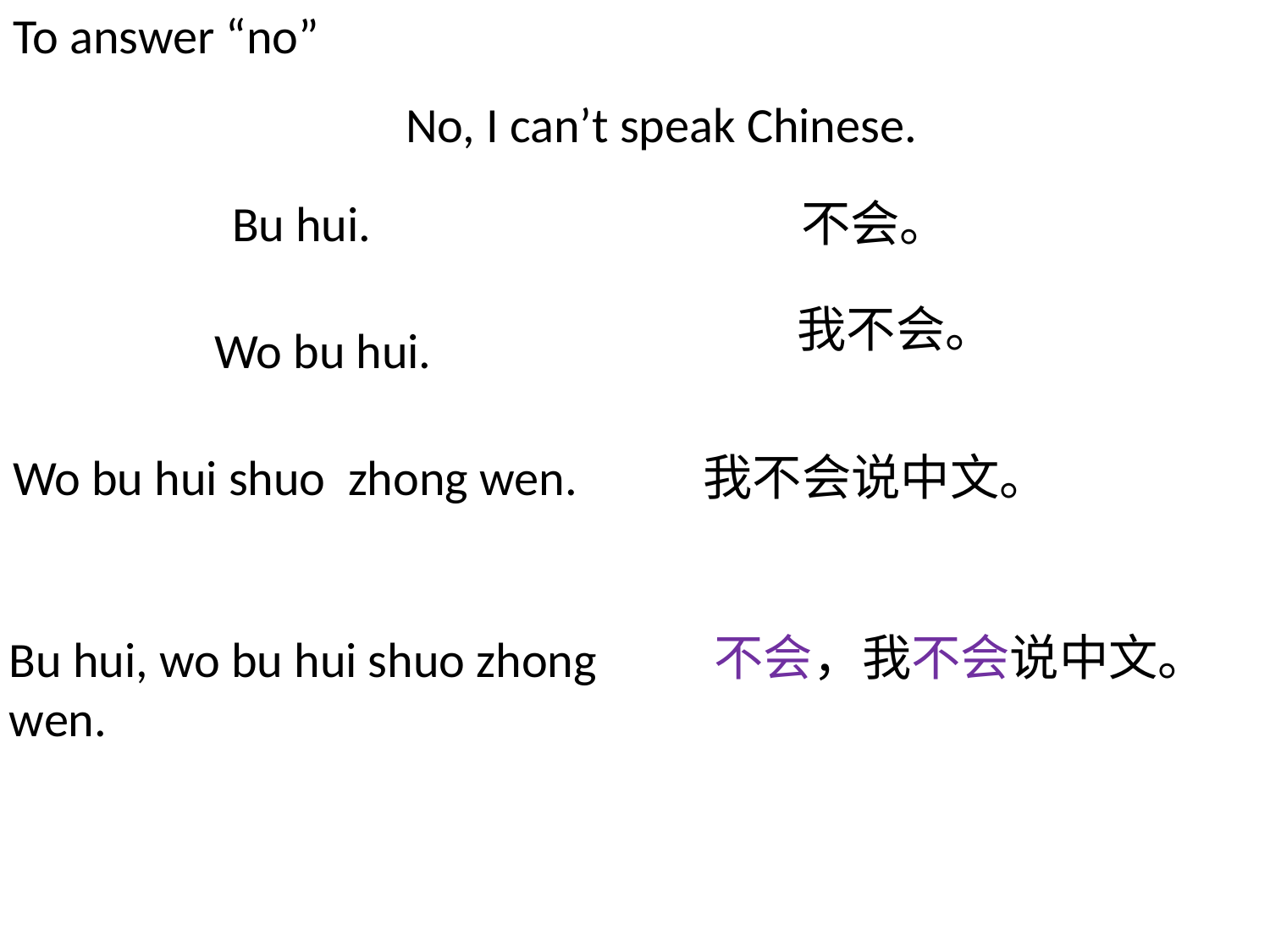

# To answer “no”
No, I can’t speak Chinese.
Bu hui.
不会。
我不会。
Wo bu hui.
Wo bu hui shuo  zhong wen.
我不会说中文。
不会，我不会说中文。
Bu hui, wo bu hui shuo zhong wen.